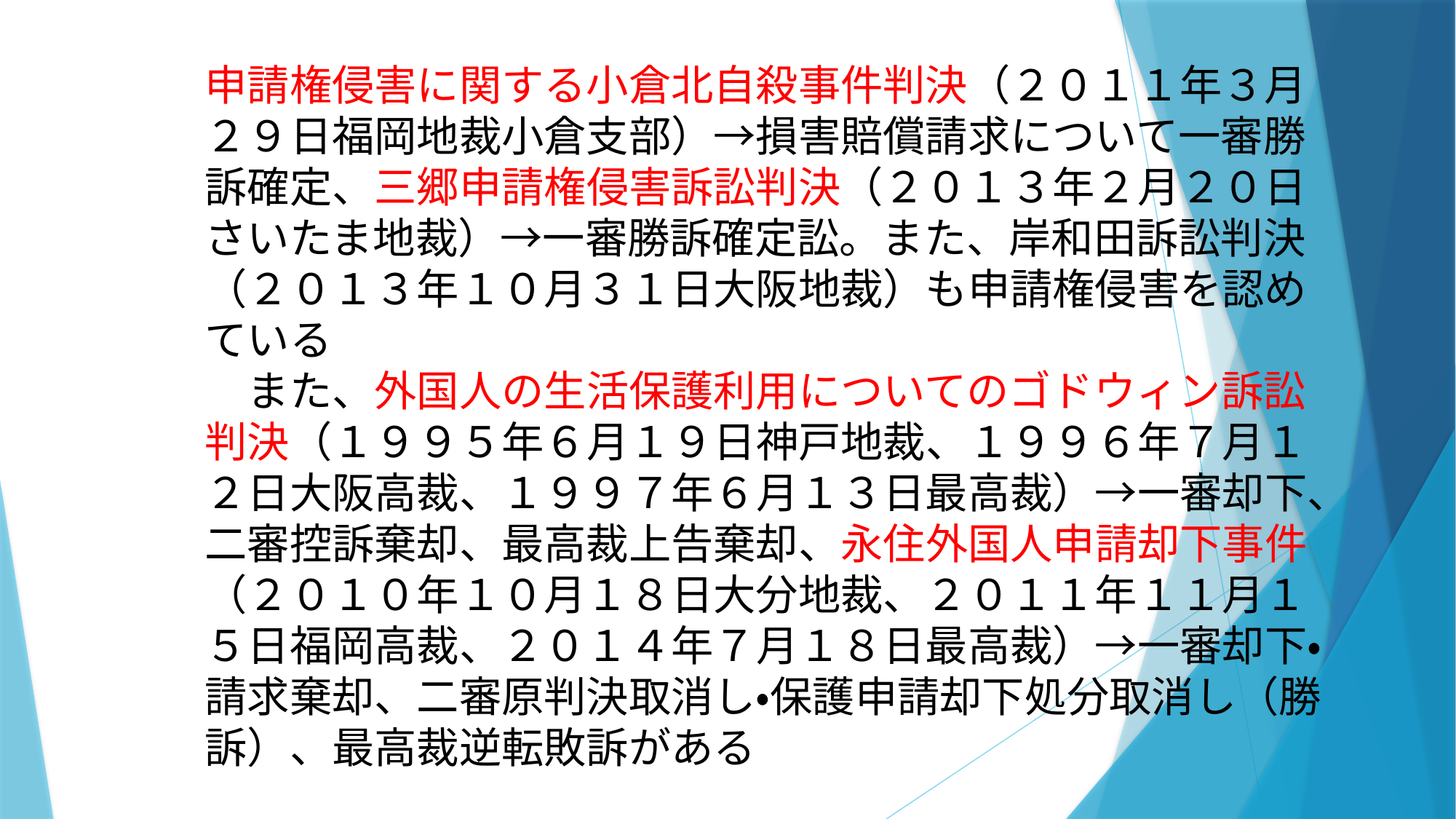

申請権侵害に関する小倉北自殺事件判決（２０１１年３月２９日福岡地裁小倉支部）→損害賠償請求について一審勝訴確定、三郷申請権侵害訴訟判決（２０１３年２月２０日さいたま地裁）→一審勝訴確定訟。また、岸和田訴訟判決（２０１３年１０月３１日大阪地裁）も申請権侵害を認めている
　また、外国人の生活保護利用についてのゴドウィン訴訟判決（１９９５年６月１９日神戸地裁、１９９６年７月１２日大阪高裁、１９９７年６月１３日最高裁）→一審却下、二審控訴棄却、最高裁上告棄却、永住外国人申請却下事件（２０１０年１０月１８日大分地裁、２０１１年１１月１５日福岡高裁、２０１４年７月１８日最高裁）→一審却下・請求棄却、二審原判決取消し・保護申請却下処分取消し（勝訴）、最高裁逆転敗訴がある